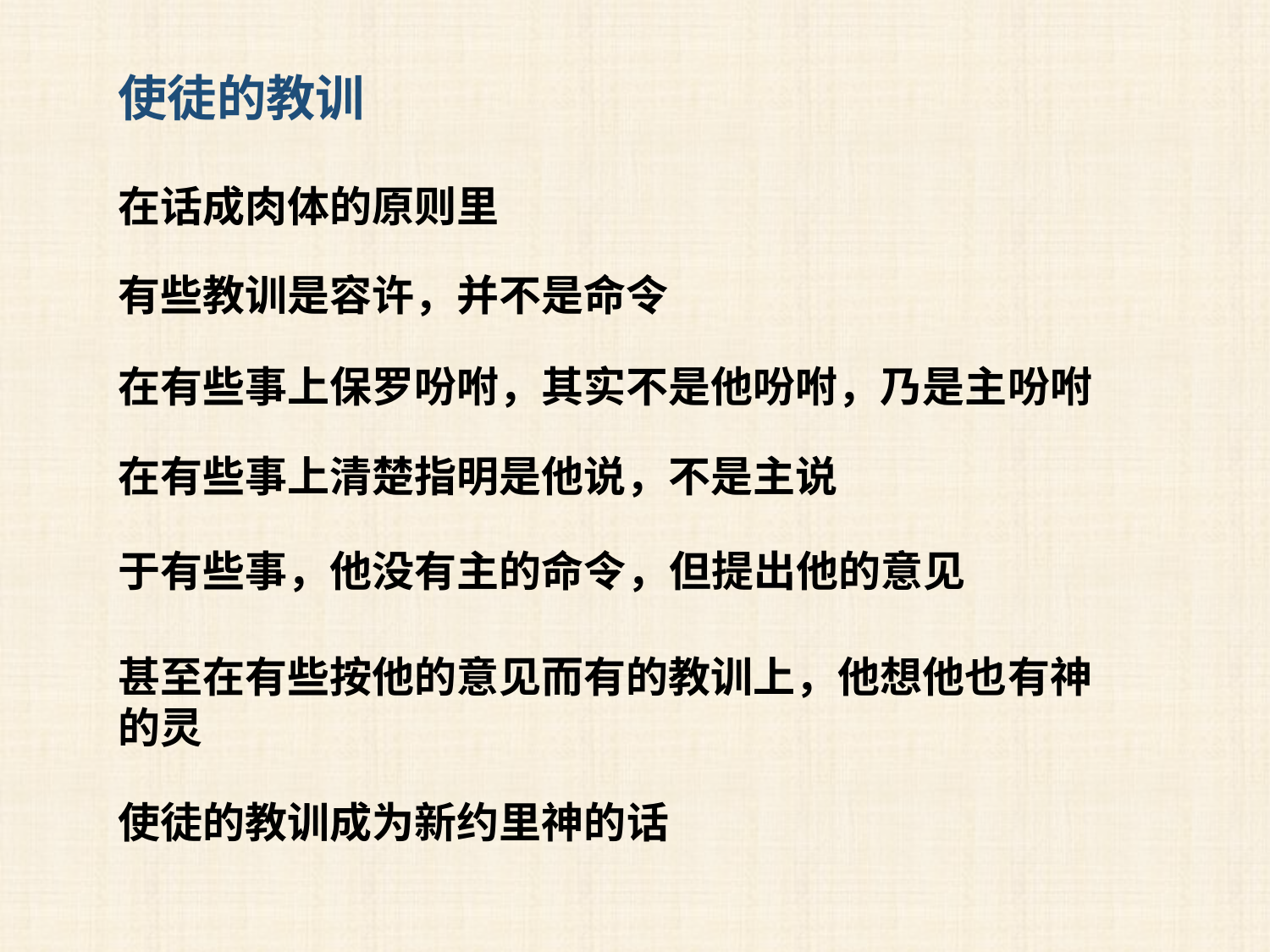

使徒的教训
在话成肉体的原则里
有些教训是容许，并不是命令
在有些事上保罗吩咐，其实不是他吩咐，乃是主吩咐
在有些事上清楚指明是他说，不是主说
于有些事，他没有主的命令，但提出他的意见
甚至在有些按他的意见而有的教训上，他想他也有神的灵
使徒的教训成为新约里神的话